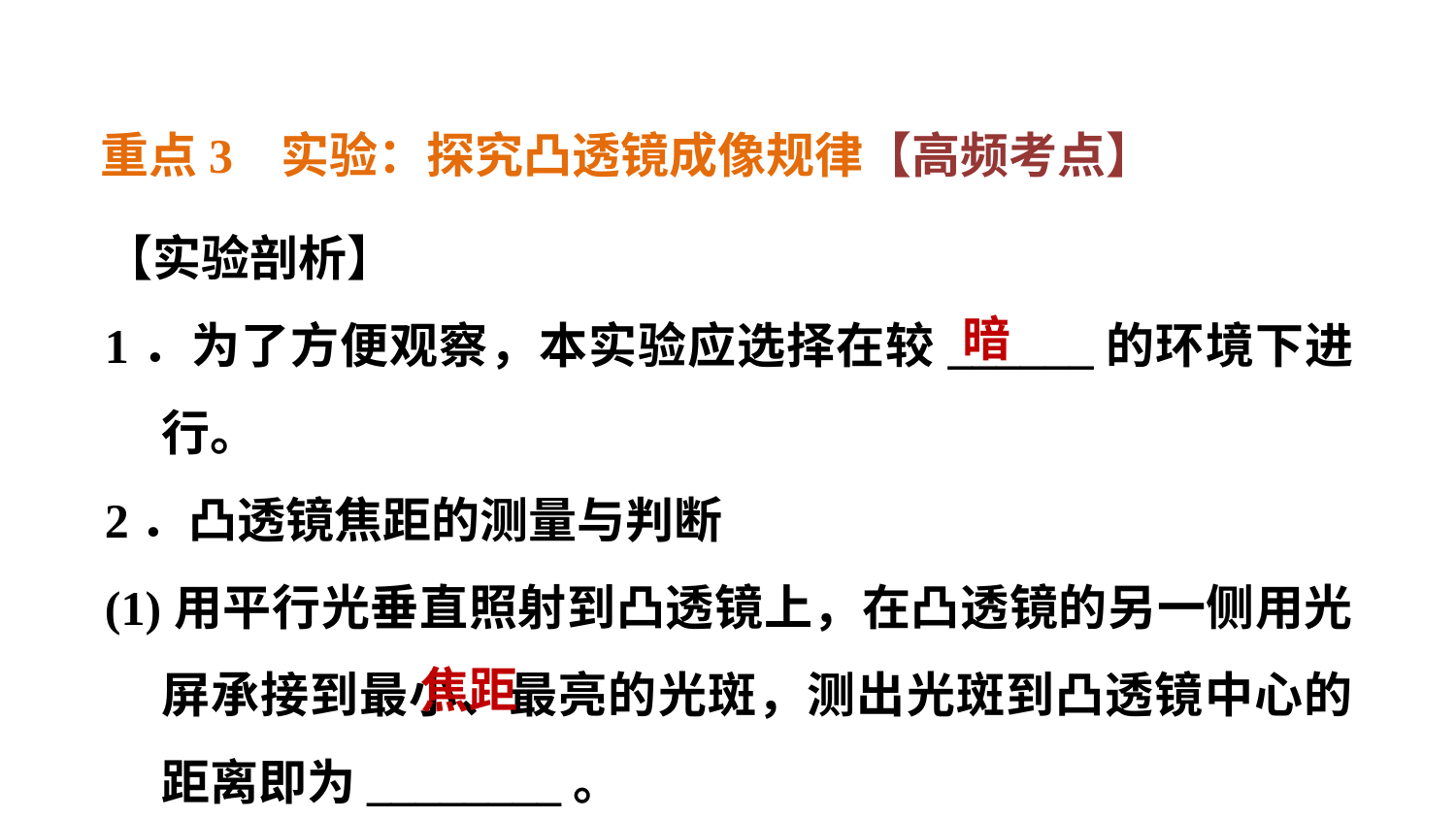

重点3   实验：探究凸透镜成像规律【高频考点】
【实验剖析】
1．为了方便观察，本实验应选择在较______的环境下进行。
2．凸透镜焦距的测量与判断
(1)用平行光垂直照射到凸透镜上，在凸透镜的另一侧用光屏承接到最小、最亮的光斑，测出光斑到凸透镜中心的距离即为________。
暗
焦距